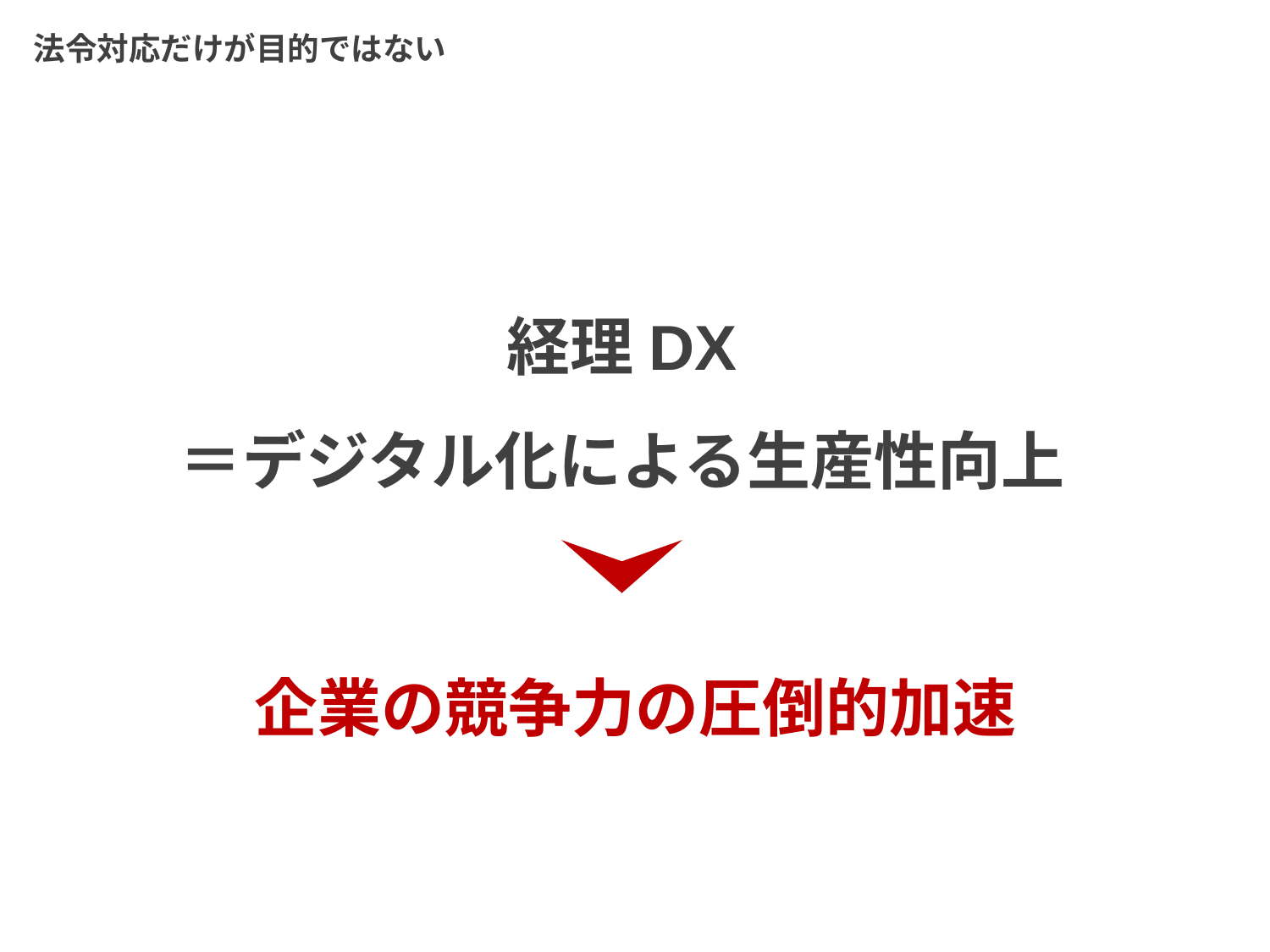

# 法令対応だけが目的ではない
経理DX
＝デジタル化による生産性向上

企業の競争力の圧倒的加速